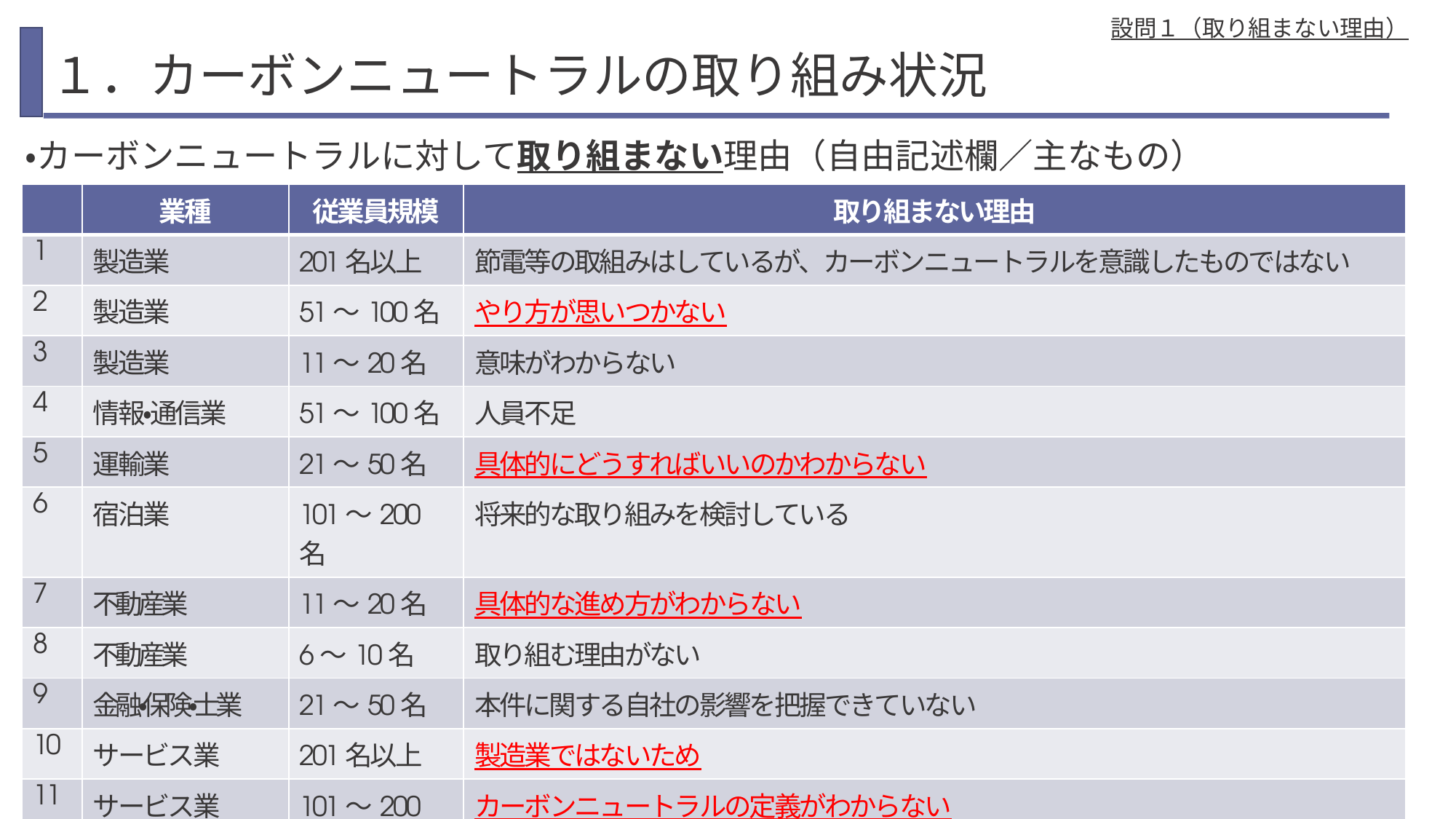

設問１（取り組まない理由）
# １．カーボンニュートラルの取り組み状況
・カーボンニュートラルに対して取り組まない理由（自由記述欄／主なもの）
|  | 業種 | 従業員規模 | 取り組まない理由 |
| --- | --- | --- | --- |
| 1 | 製造業 | 201名以上 | 節電等の取組みはしているが、カーボンニュートラルを意識したものではない |
| 2 | 製造業 | 51～100名 | やり方が思いつかない |
| 3 | 製造業 | 11～20名 | 意味がわからない |
| 4 | 情報・通信業 | 51～100名 | 人員不足 |
| 5 | 運輸業 | 21～50名 | 具体的にどうすればいいのかわからない |
| 6 | 宿泊業 | 101～200名 | 将来的な取り組みを検討している |
| 7 | 不動産業 | 11～20名 | 具体的な進め方がわからない |
| 8 | 不動産業 | 6～10名 | 取り組む理由がない |
| 9 | 金融・保険・士業 | 21～50名 | 本件に関する自社の影響を把握できていない |
| 10 | サービス業 | 201名以上 | 製造業ではないため |
| 11 | サービス業 | 101～200名 | カーボンニュートラルの定義がわからない |
| 12 | その他 | 11～20名 | 必要性は理解しているが、本事業所が多大な影響を及ぼしていると認識していないため、現時点では考えていない。 |
6